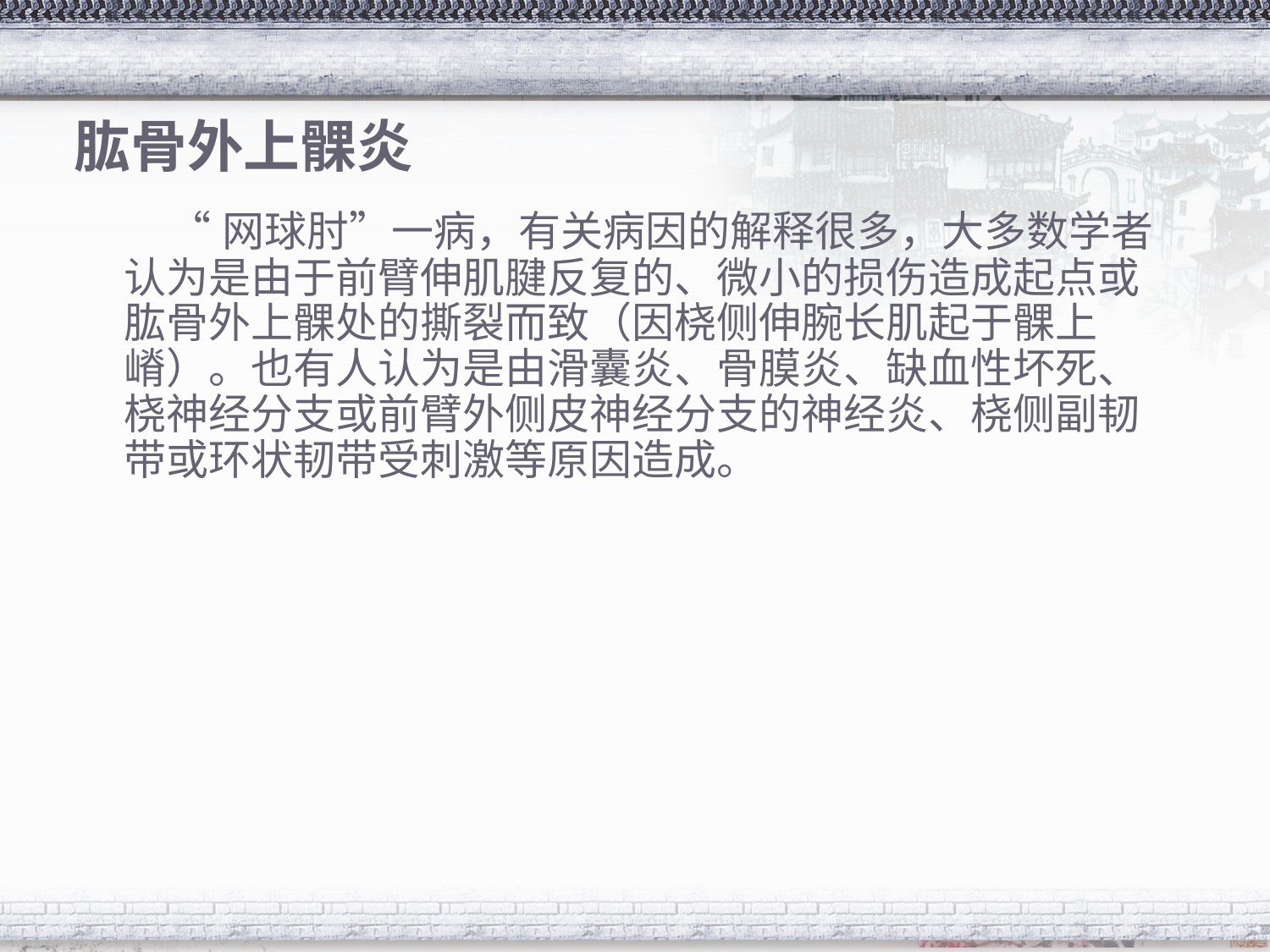

# 肱骨外上髁炎
          “网球肘”一病，有关病因的解释很多，大多数学者认为是由于前臂伸肌腱反复的、微小的损伤造成起点或肱骨外上髁处的撕裂而致（因桡侧伸腕长肌起于髁上嵴）。也有人认为是由滑囊炎、骨膜炎、缺血性坏死、桡神经分支或前臂外侧皮神经分支的神经炎、桡侧副韧带或环状韧带受刺激等原因造成。